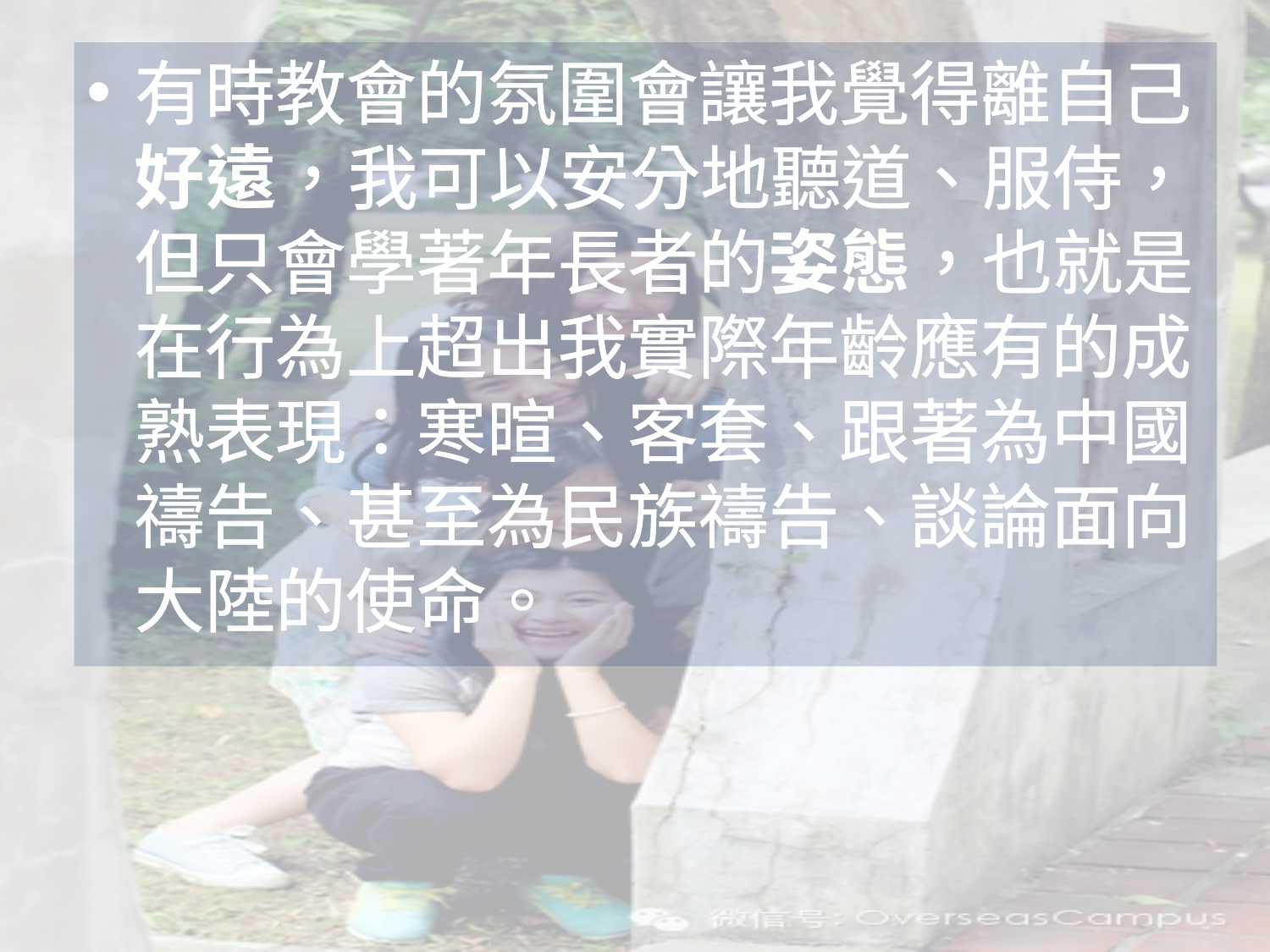

有時教會的氛圍會讓我覺得離自己好遠，我可以安分地聽道、服侍，但只會學著年長者的姿態，也就是在行為上超出我實際年齡應有的成熟表現：寒暄、客套、跟著為中國禱告、甚至為民族禱告、談論面向大陸的使命。